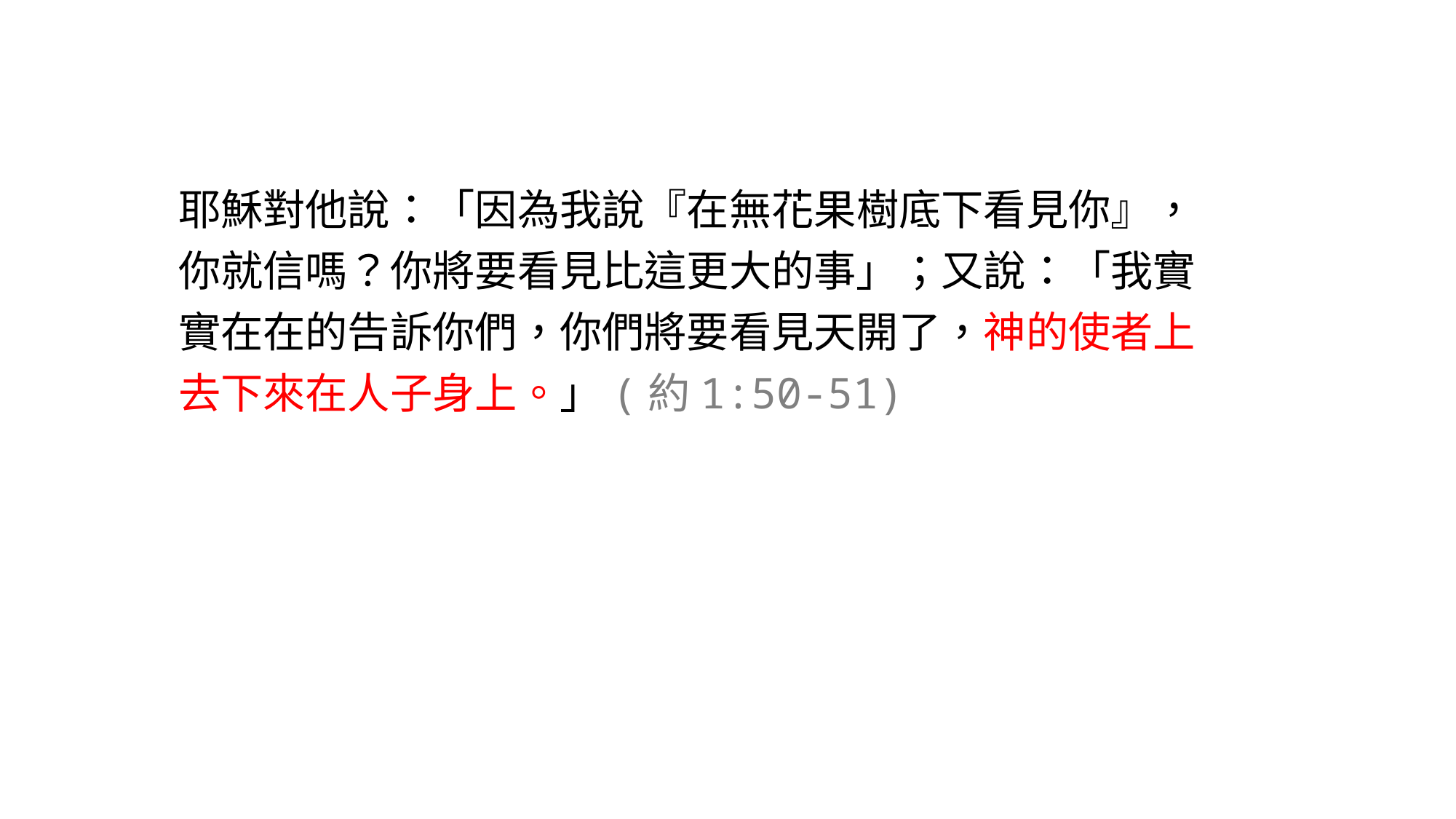

耶穌對他說：「因為我說『在無花果樹底下看見你』，你就信嗎？你將要看見比這更大的事」；又說：「我實實在在的告訴你們，你們將要看見天開了，神的使者上去下來在人子身上。」(約1:50-51)